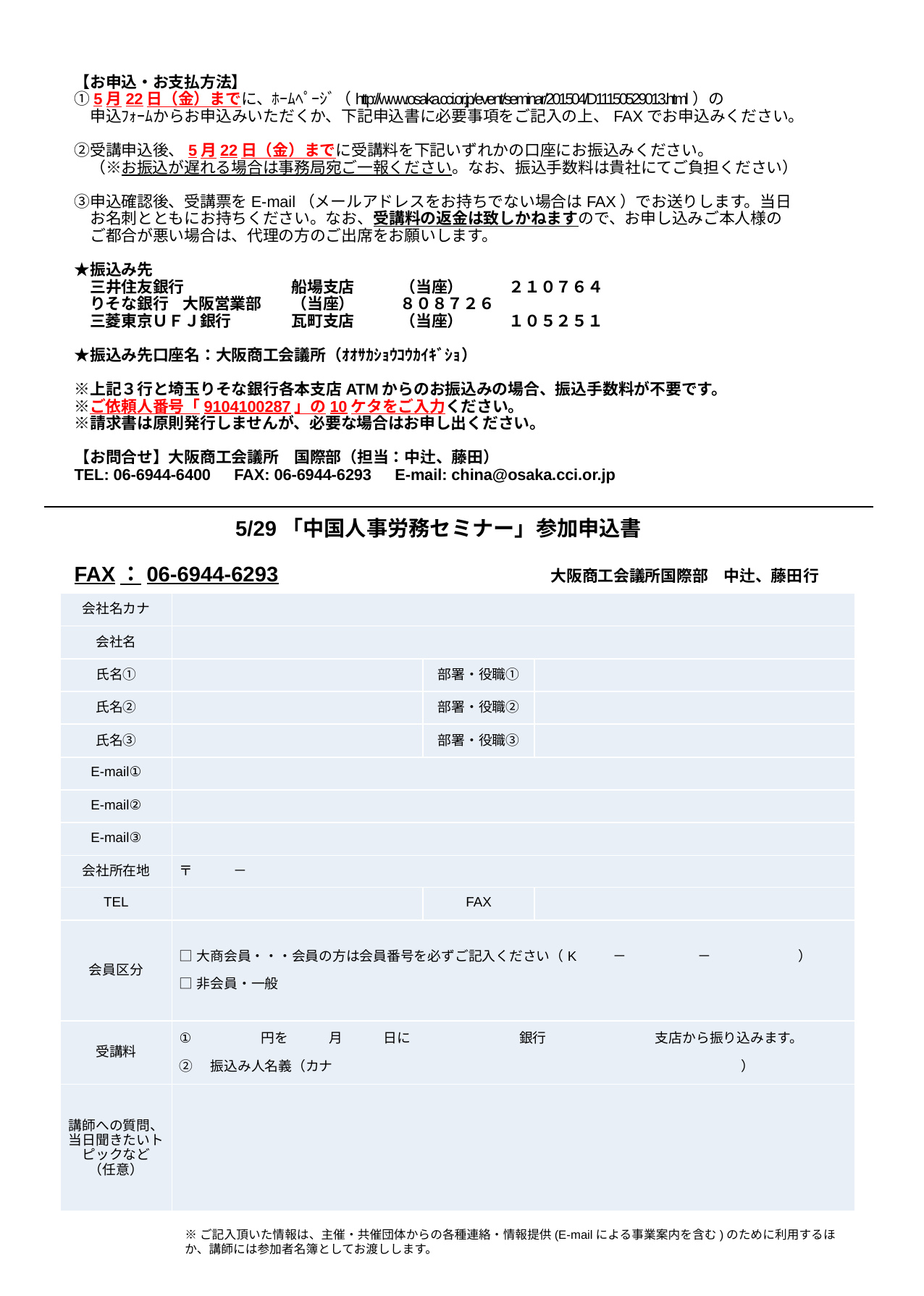

# 【お申込・お支払方法】 ①5月22日（金）までに、ﾎｰﾑﾍﾟｰｼﾞ（http://www.osaka.cci.or.jp/event/seminar/201504/D11150529013.html）の 　申込ﾌｫｰﾑからお申込みいただくか、下記申込書に必要事項をご記入の上、FAXでお申込みください。   ②受講申込後、5月22日（金）までに受講料を下記いずれかの口座にお振込みください。 　（※お振込が遅れる場合は事務局宛ご一報ください。なお、振込手数料は貴社にてご負担ください）   ③申込確認後、受講票をE-mail（メールアドレスをお持ちでない場合はFAX）でお送りします。当日 　お名刺とともにお持ちください。なお、受講料の返金は致しかねますので、お申し込みご本人様の 　ご都合が悪い場合は、代理の方のご出席をお願いします。 ★振込み先 　三井住友銀行   	船場支店	（当座）	２１０７６４ 　りそな銀行 	大阪営業部	（当座）	８０８７２６　　 　三菱東京ＵＦＪ銀行 	瓦町支店	（当座）	１０５２５１ ★振込み先口座名：大阪商工会議所（ｵｵｻｶｼｮｳｺｳｶｲｷﾞｼｮ） ※上記３行と埼玉りそな銀行各本支店ATMからのお振込みの場合、振込手数料が不要です。 ※ご依頼人番号「9104100287」の10ケタをご入力ください。 ※請求書は原則発行しませんが、必要な場合はお申し出ください。 【お問合せ】大阪商工会議所　国際部（担当：中辻、藤田） TEL: 06-6944-6400　FAX: 06-6944-6293　E-mail: china@osaka.cci.or.jp 　　　　　　　　　　5/29「中国人事労務セミナー」参加申込書 FAX：06-6944-6293　　　　　　　　　　　　　　　　　大阪商工会議所国際部　中辻、藤田行

| 会社名カナ |  |  |  |
| --- | --- | --- | --- |
| 会社名 |  |  |  |
| 氏名① |  | 部署・役職① |  |
| 氏名② |  | 部署・役職② |  |
| 氏名③ |  | 部署・役職③ |  |
| E-mail① |  |  |  |
| E-mail② |  |  |  |
| E-mail③ |  |  |  |
| 会社所在地 | 〒　　　－ |  |  |
| TEL |  | FAX |  |
| 会員区分 | □大商会員・・・会員の方は会員番号を必ずご記入ください（K　 　 －　　 　　　－　　 　　　　） □非会員・一般 |  |  |
| 受講料 | 円を　　　月　　　日に　　　　　　　　銀行　　　　　　　　支店から振り込みます。 ②　振込み人名義（カナ　　　　　　　　　　　　　　　　　　　　　　　　　　　　　　） |  |  |
| 講師への質問、当日聞きたいトピックなど （任意） |  |  |  |
※ご記入頂いた情報は、主催・共催団体からの各種連絡・情報提供(E-mailによる事業案内を含む)のために利用するほか、講師には参加者名簿としてお渡しします。